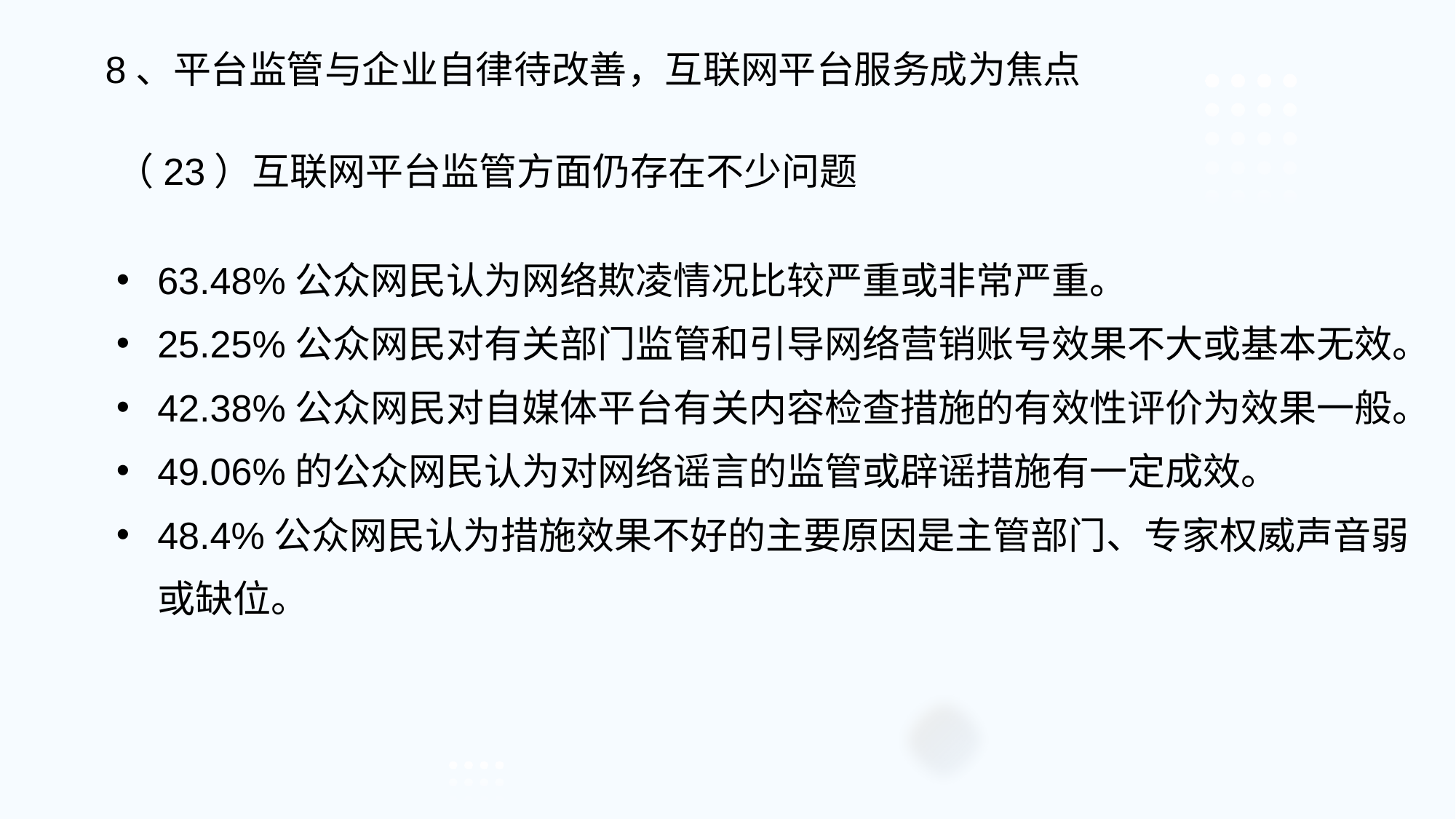

8、平台监管与企业自律待改善，互联网平台服务成为焦点

（23）互联网平台监管方面仍存在不少问题

63.48%公众网民认为网络欺凌情况比较严重或非常严重。
25.25%公众网民对有关部门监管和引导网络营销账号效果不大或基本无效。
42.38%公众网民对自媒体平台有关内容检查措施的有效性评价为效果一般。
49.06%的公众网民认为对网络谣言的监管或辟谣措施有一定成效。
48.4%公众网民认为措施效果不好的主要原因是主管部门、专家权威声音弱或缺位。